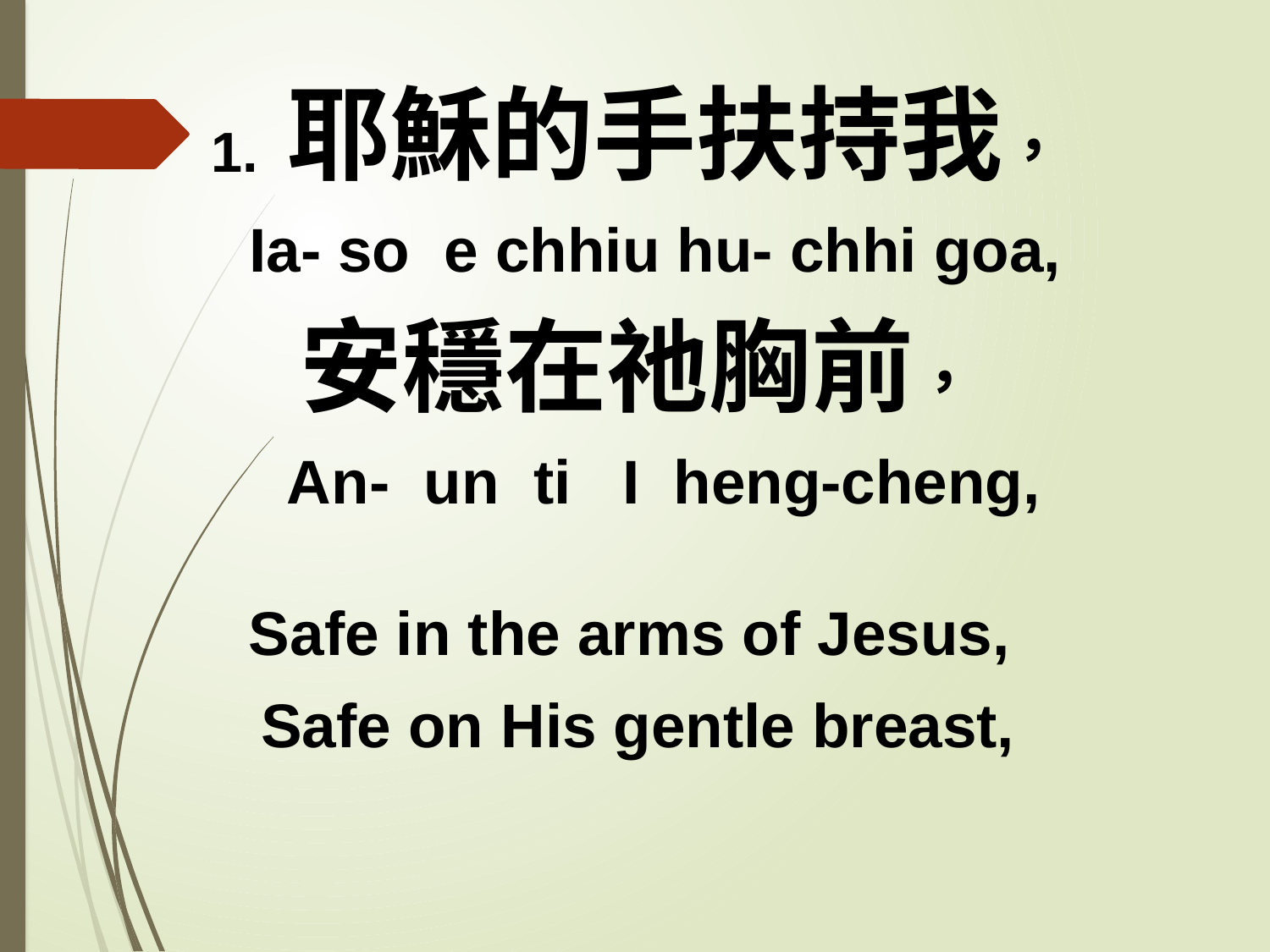

1. 耶穌的手扶持我，
  Ia- so  e chhiu hu- chhi goa,
安穩在祂胸前，
   An-  un  ti   I  heng-cheng,

Safe in the arms of Jesus,
Safe on His gentle breast,